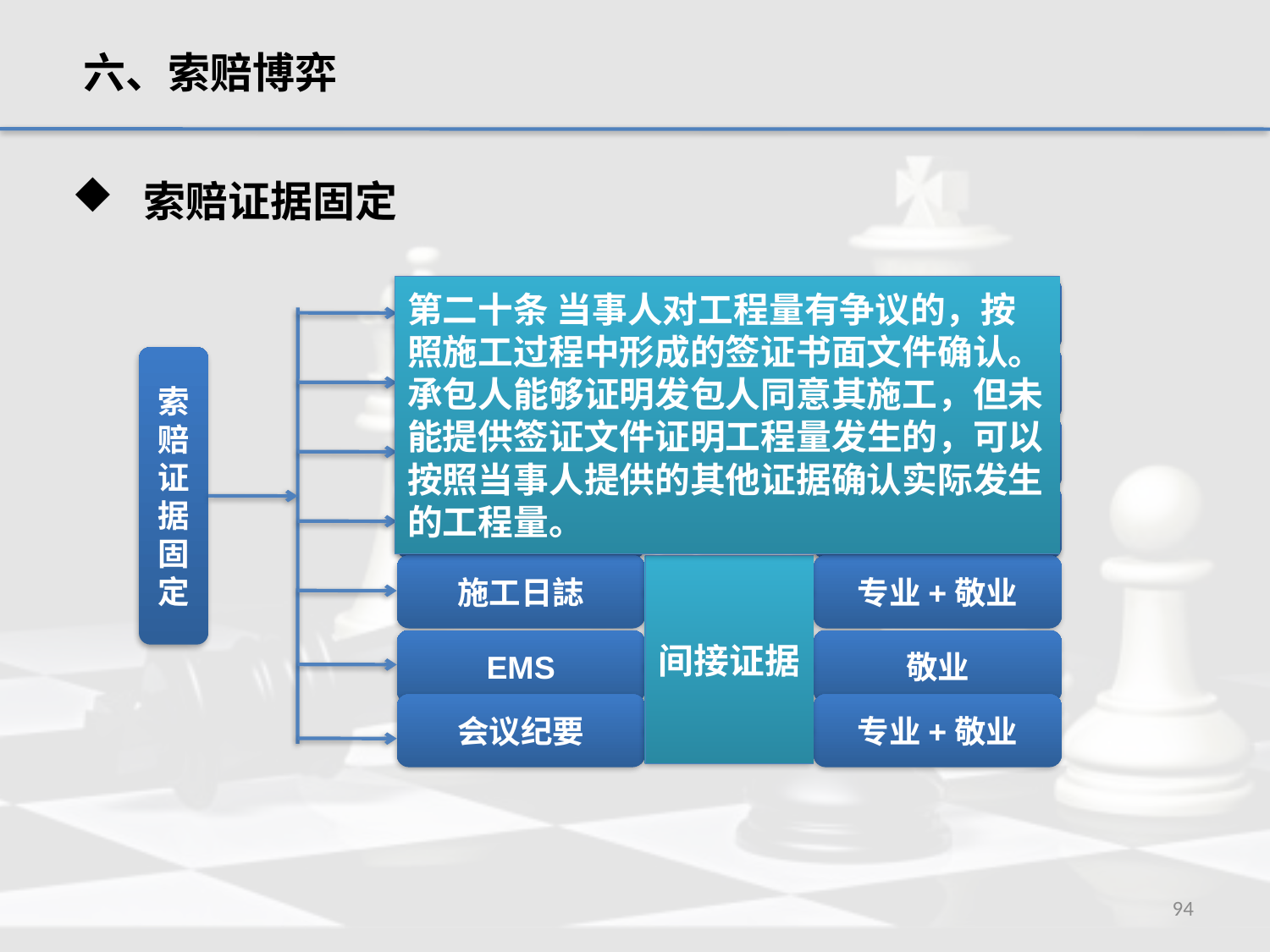

六、索赔博弈
  索赔证据固定
第二十条 当事人对工程量有争议的，按照施工过程中形成的签证书面文件确认。承包人能够证明发包人同意其施工，但未能提供签证文件证明工程量发生的，可以按照当事人提供的其他证据确认实际发生的工程量。
补充协议
专业
索赔证据固定
现场签证
专业+敬业
往来函件
专业
图纸变更
专业
施工日誌
间接证据
专业+敬业
EMS
敬业
会议纪要
专业+敬业
94